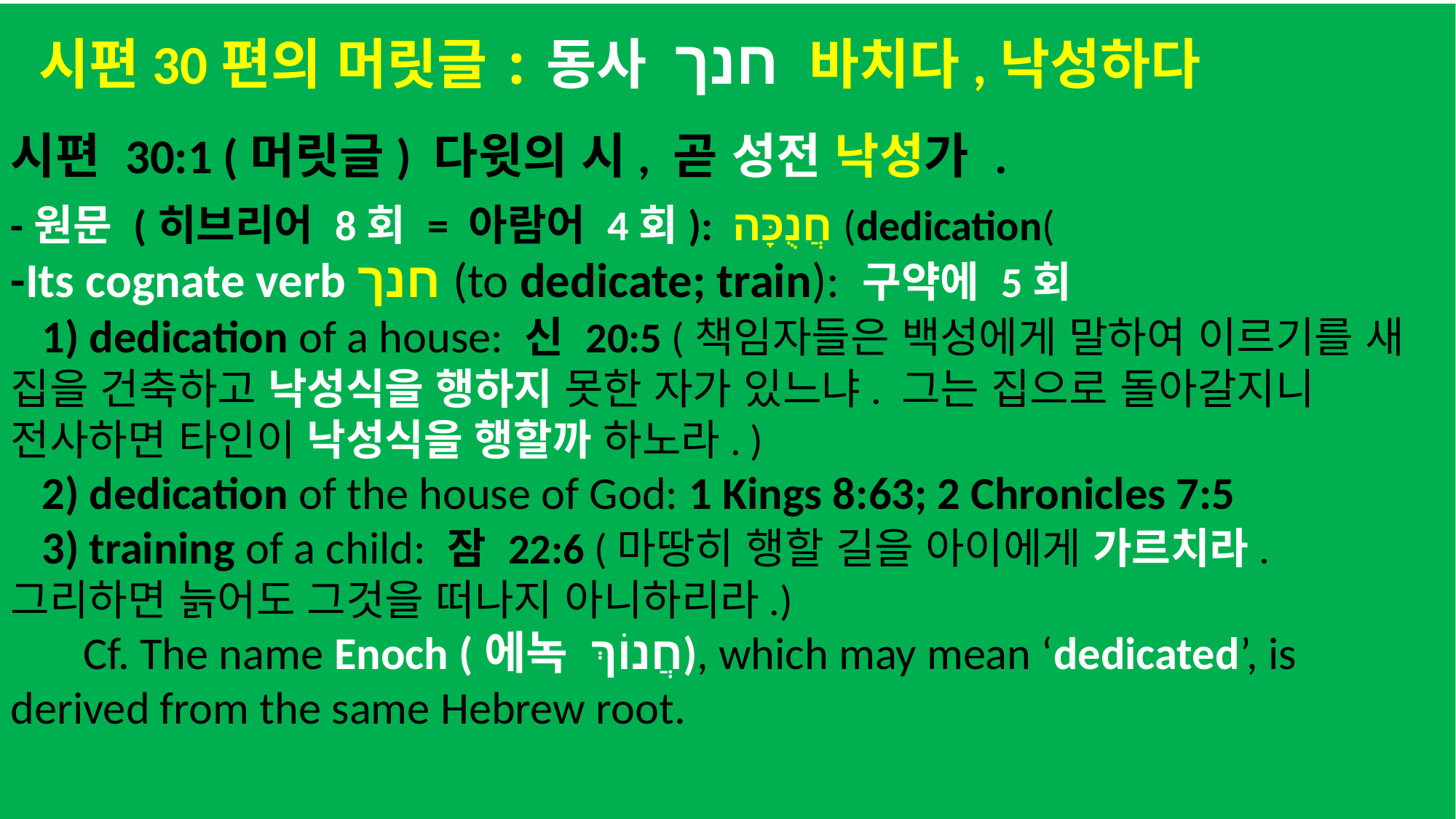

시편30편의 머릿글:동사 חנך 바치다,낙성하다

시편 30:1 (머릿글) 다윗의 시, 곧 성전 낙성가 .

-원문 (히브리어 8회 = 아람어 4회):  חֲנֻכָּה (dedication(
-Its cognate verb חנך (to dedicate; train): 구약에 5회
   1) dedication of a house: 신 20:5 (책임자들은 백성에게 말하여 이르기를 새 집을 건축하고 낙성식을 행하지 못한 자가 있느냐. 그는 집으로 돌아갈지니 전사하면 타인이 낙성식을 행할까 하노라. )
   2) dedication of the house of God: 1 Kings 8:63; 2 Chronicles 7:5
   3) training of a child: 잠 22:6 (마땅히 행할 길을 아이에게 가르치라. 그리하면 늙어도 그것을 떠나지 아니하리라.)
       Cf. The name Enoch (에녹 חֲנוֹךְ), which may mean ‘dedicated’, is derived from the same Hebrew root.